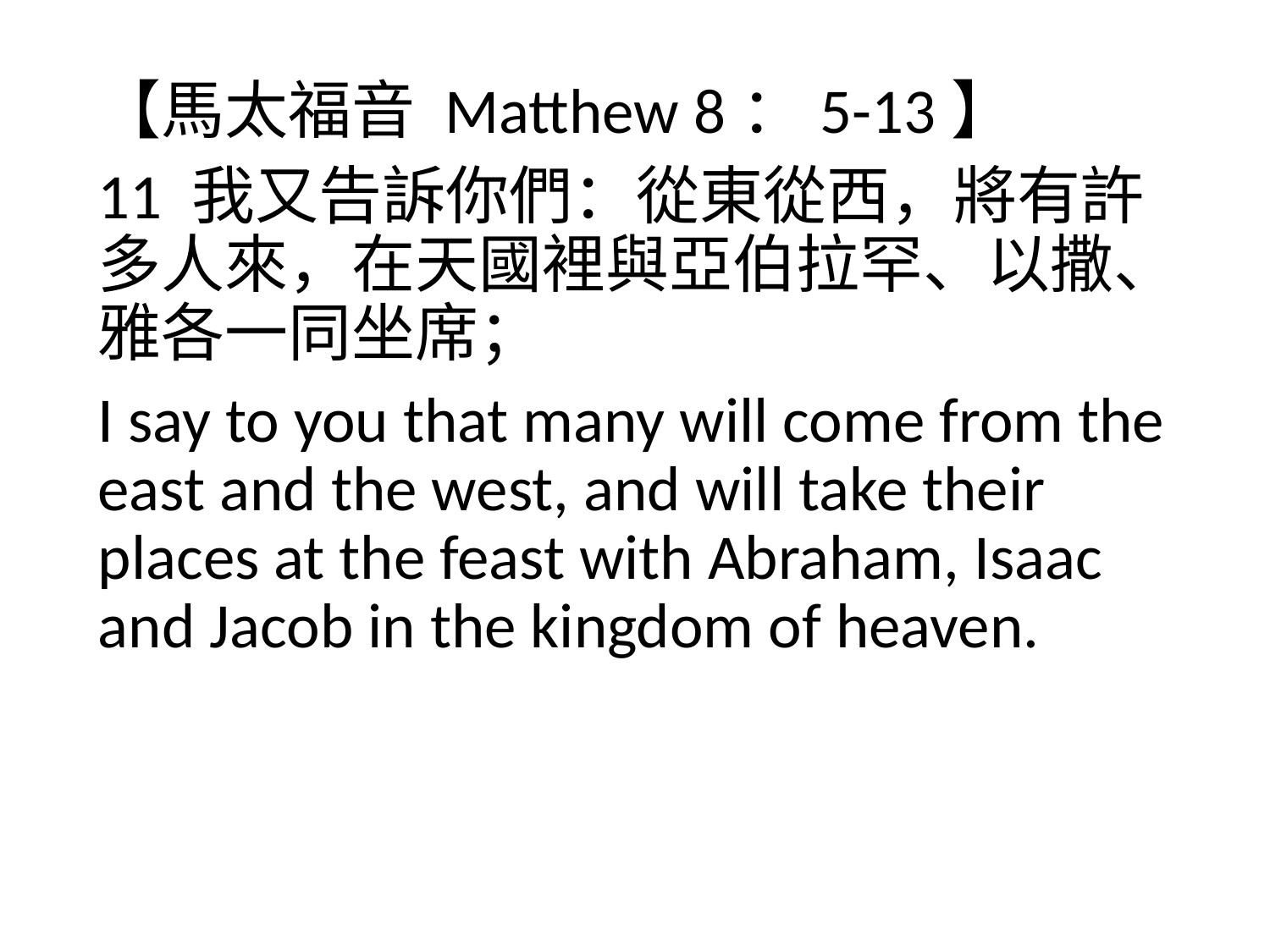

【馬太福音 Matthew 8：5-13】
11 我又告訴你們：從東從西，將有許多人來，在天國裡與亞伯拉罕、以撒、雅各一同坐席；
I say to you that many will come from the east and the west, and will take their places at the feast with Abraham, Isaac and Jacob in the kingdom of heaven.